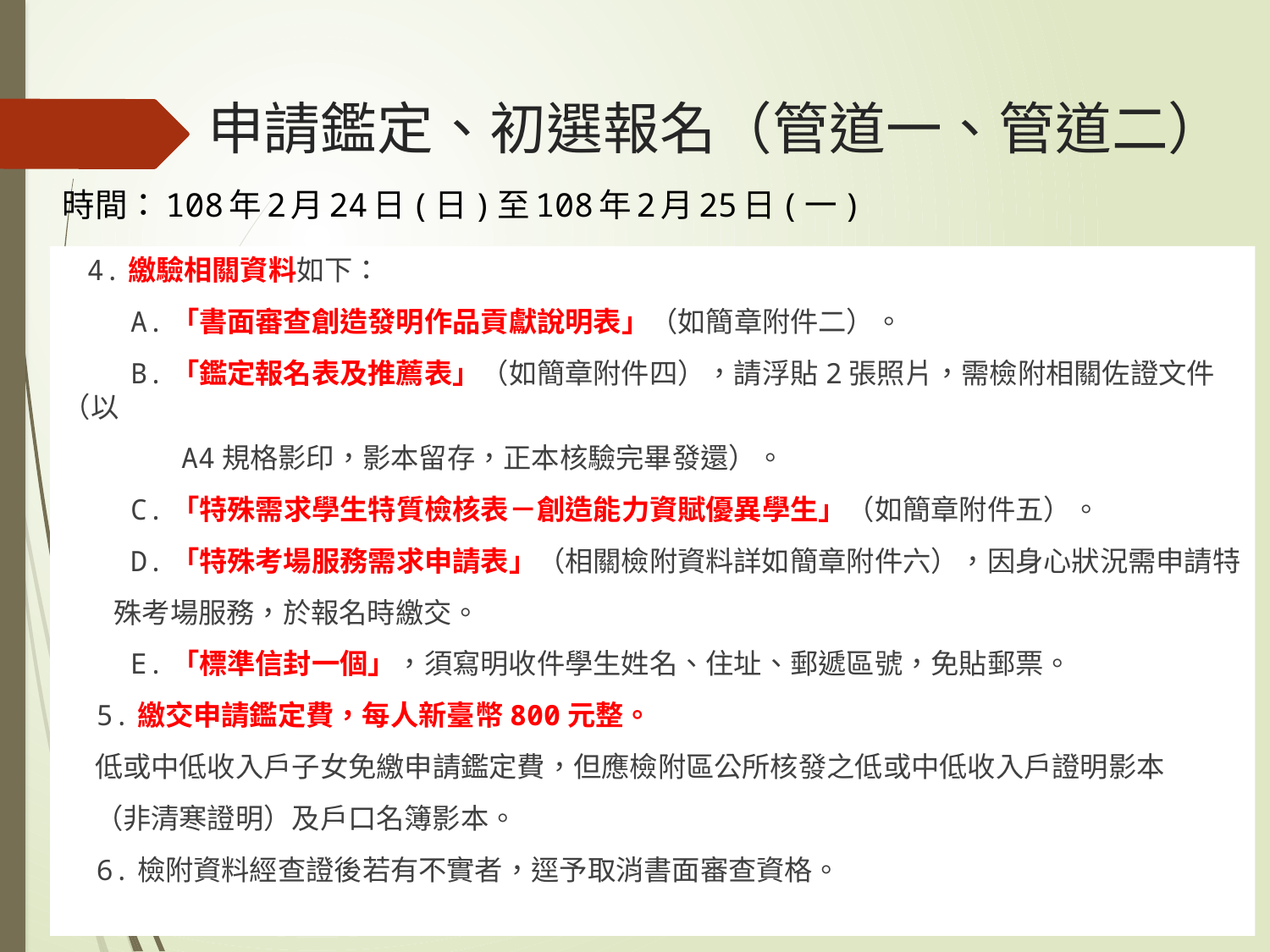

# 申請鑑定、初選報名（管道一、管道二）
時間：108年2月24日(日)至108年2月25日(一)
4.繳驗相關資料如下：
    A.「書面審查創造發明作品貢獻說明表」（如簡章附件二）。
    B.「鑑定報名表及推薦表」（如簡章附件四），請浮貼2張照片，需檢附相關佐證文件（以
       A4規格影印，影本留存，正本核驗完畢發還）。
    C.「特殊需求學生特質檢核表－創造能力資賦優異學生」（如簡章附件五）。
    D.「特殊考場服務需求申請表」（相關檢附資料詳如簡章附件六），因身心狀況需申請特
       殊考場服務，於報名時繳交。
    E.「標準信封一個」，須寫明收件學生姓名、住址、郵遞區號，免貼郵票。
  5.繳交申請鑑定費，每人新臺幣800元整。
    低或中低收入戶子女免繳申請鑑定費，但應檢附區公所核發之低或中低收入戶證明影本
    （非清寒證明）及戶口名簿影本。
  6.檢附資料經查證後若有不實者，逕予取消書面審查資格。